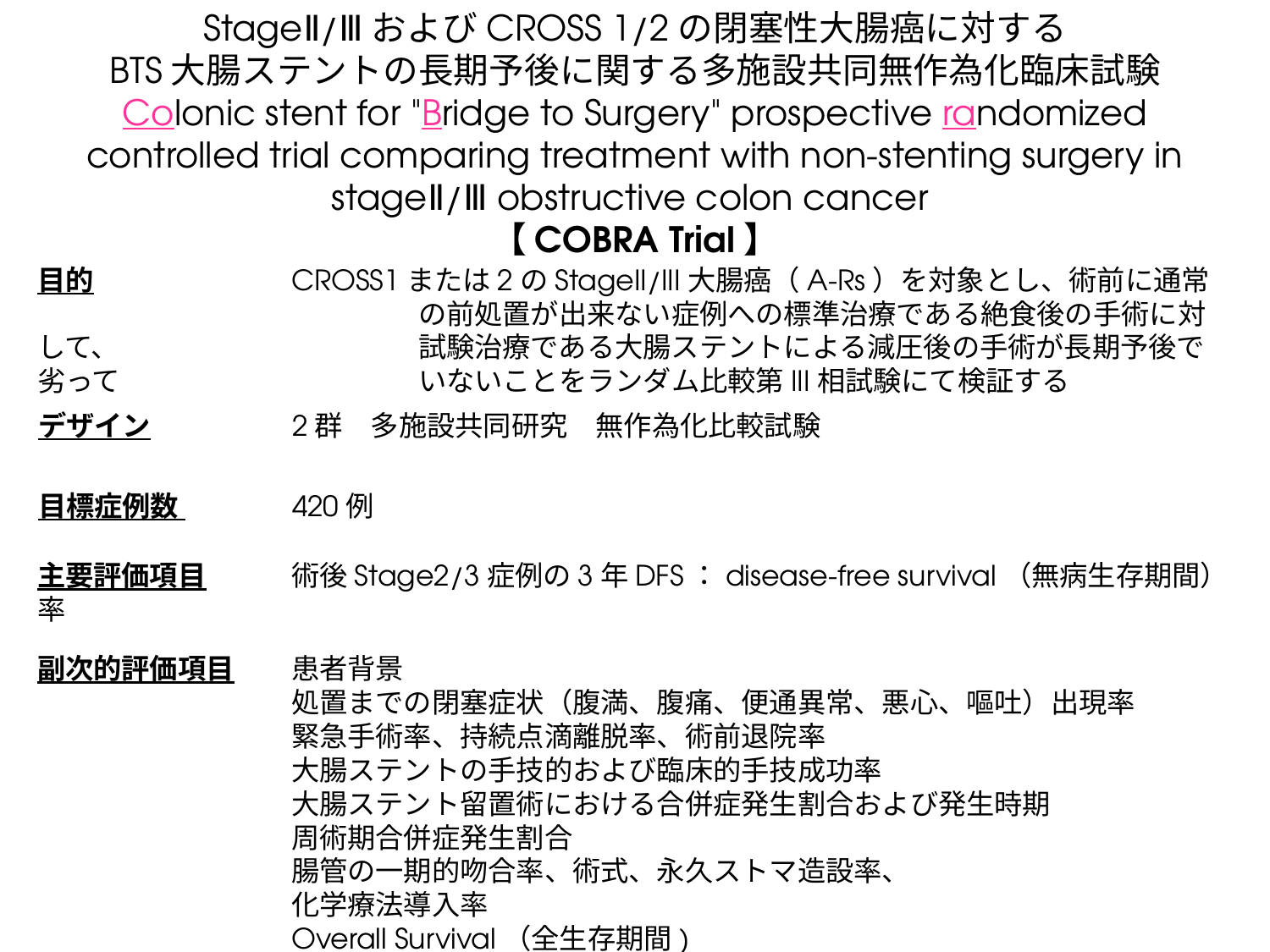

StageⅡ/ⅢおよびCROSS 1/2の閉塞性大腸癌に対する
BTS大腸ステントの長期予後に関する多施設共同無作為化臨床試験
Colonic stent for "Bridge to Surgery" prospective randomized controlled trial comparing treatment with non-stenting surgery in stageⅡ/Ⅲ obstructive colon cancer
【COBRA Trial】
目的		CROSS1または2のStageII/III大腸癌（A-Rs）を対象とし、術前に通常			の前処置が出来ない症例への標準治療である絶食後の手術に対して、			試験治療である大腸ステントによる減圧後の手術が長期予後で劣って			いないことをランダム比較第III相試験にて検証する
デザイン		2群　多施設共同研究　無作為化比較試験

目標症例数 	420例

主要評価項目	術後Stage2/3症例の3年DFS：disease-free survival（無病生存期間）率

副次的評価項目	患者背景
		処置までの閉塞症状（腹満、腹痛、便通異常、悪心、嘔吐）出現率
		緊急手術率、持続点滴離脱率、術前退院率
		大腸ステントの手技的および臨床的手技成功率
		大腸ステント留置術における合併症発生割合および発生時期
		周術期合併症発生割合
		腸管の一期的吻合率、術式、永久ストマ造設率、
		化学療法導入率
		Overall Survival（全生存期間)